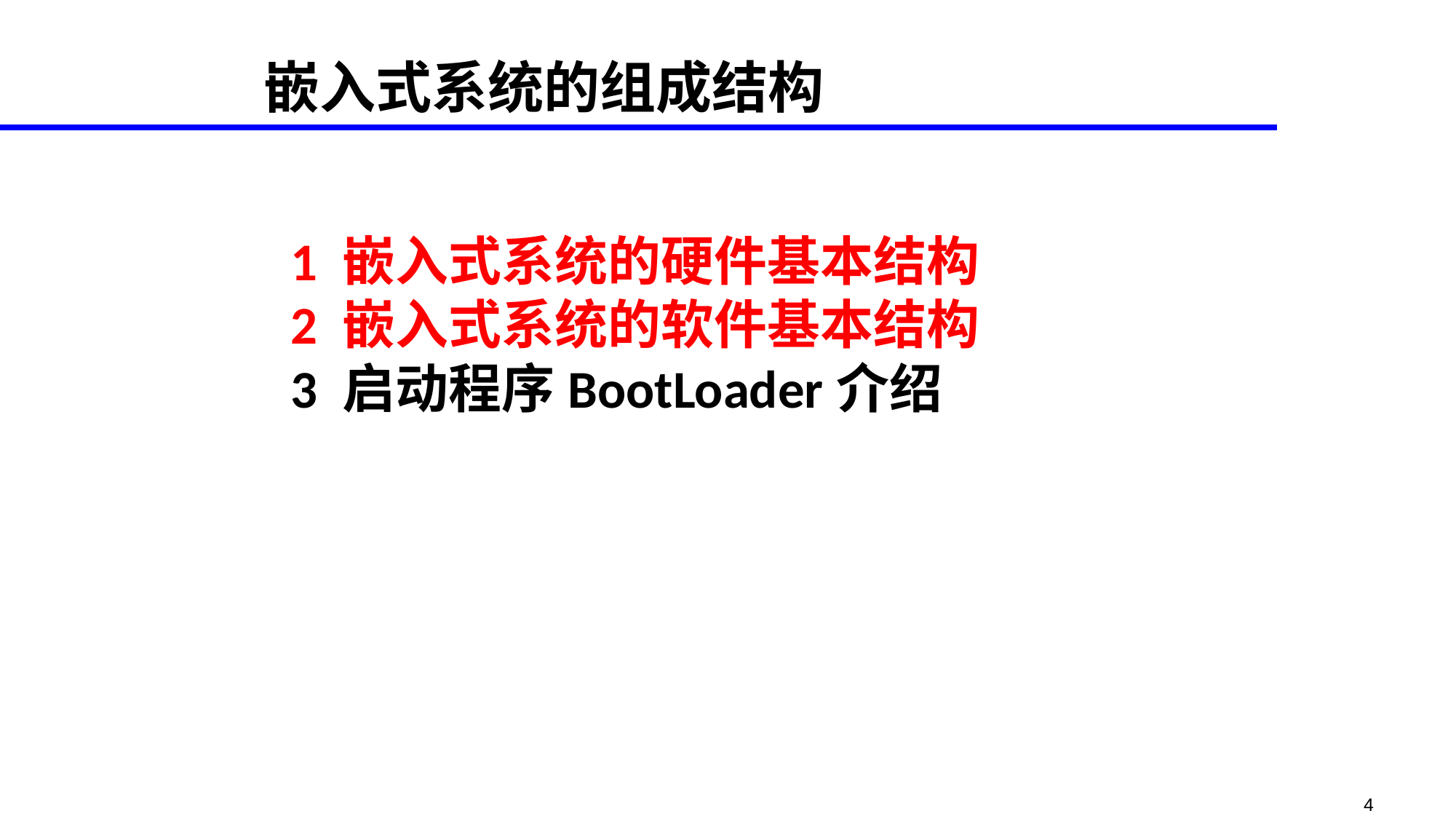

嵌入式系统的组成结构
1 嵌入式系统的硬件基本结构
2 嵌入式系统的软件基本结构
3 启动程序BootLoader介绍
4